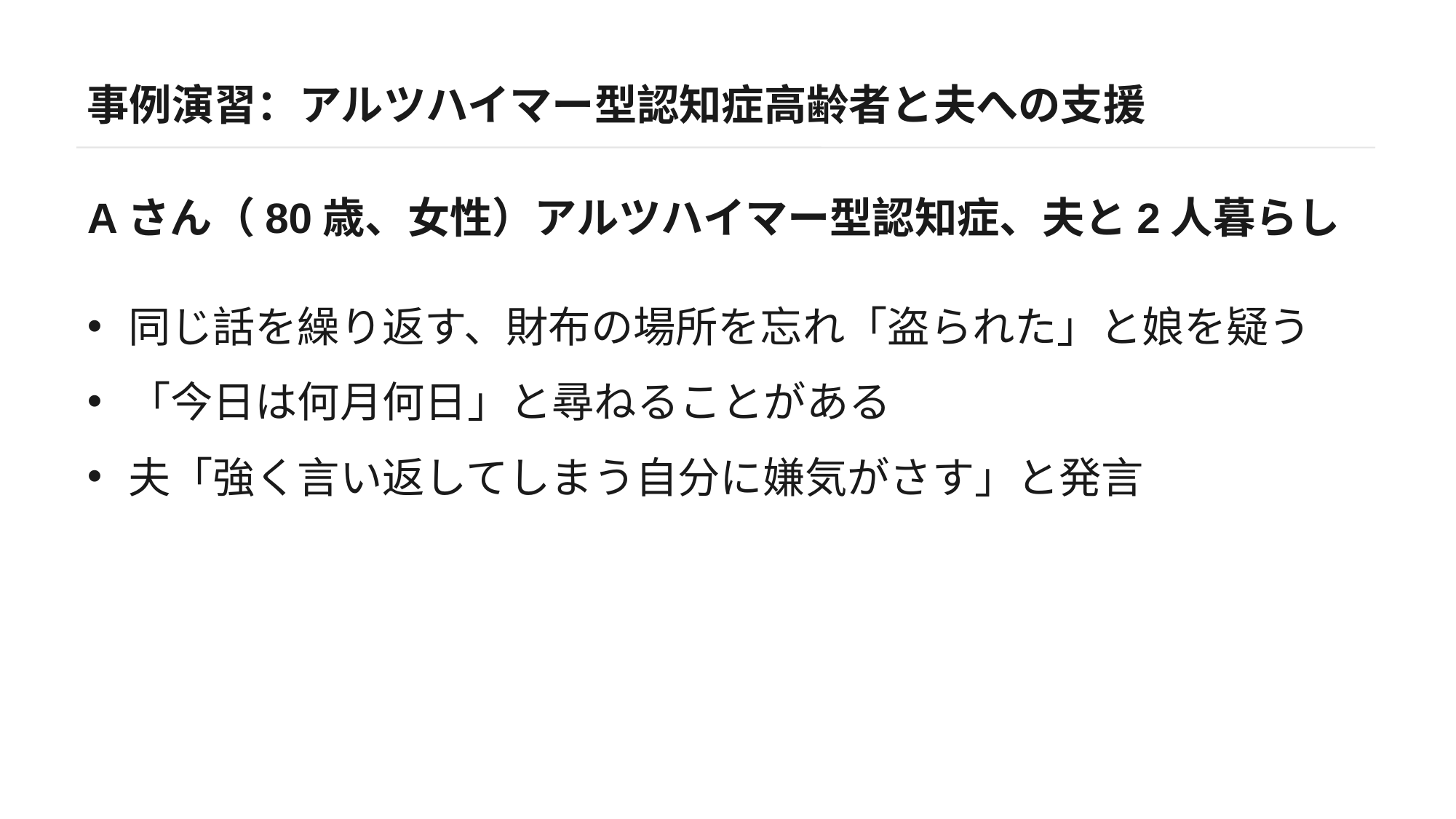

事例演習：アルツハイマー型認知症高齢者と夫への支援

Aさん（80歳、女性）アルツハイマー型認知症、夫と2人暮らし
同じ話を繰り返す、財布の場所を忘れ「盗られた」と娘を疑う
「今日は何月何日」と尋ねることがある
夫「強く言い返してしまう自分に嫌気がさす」と発言